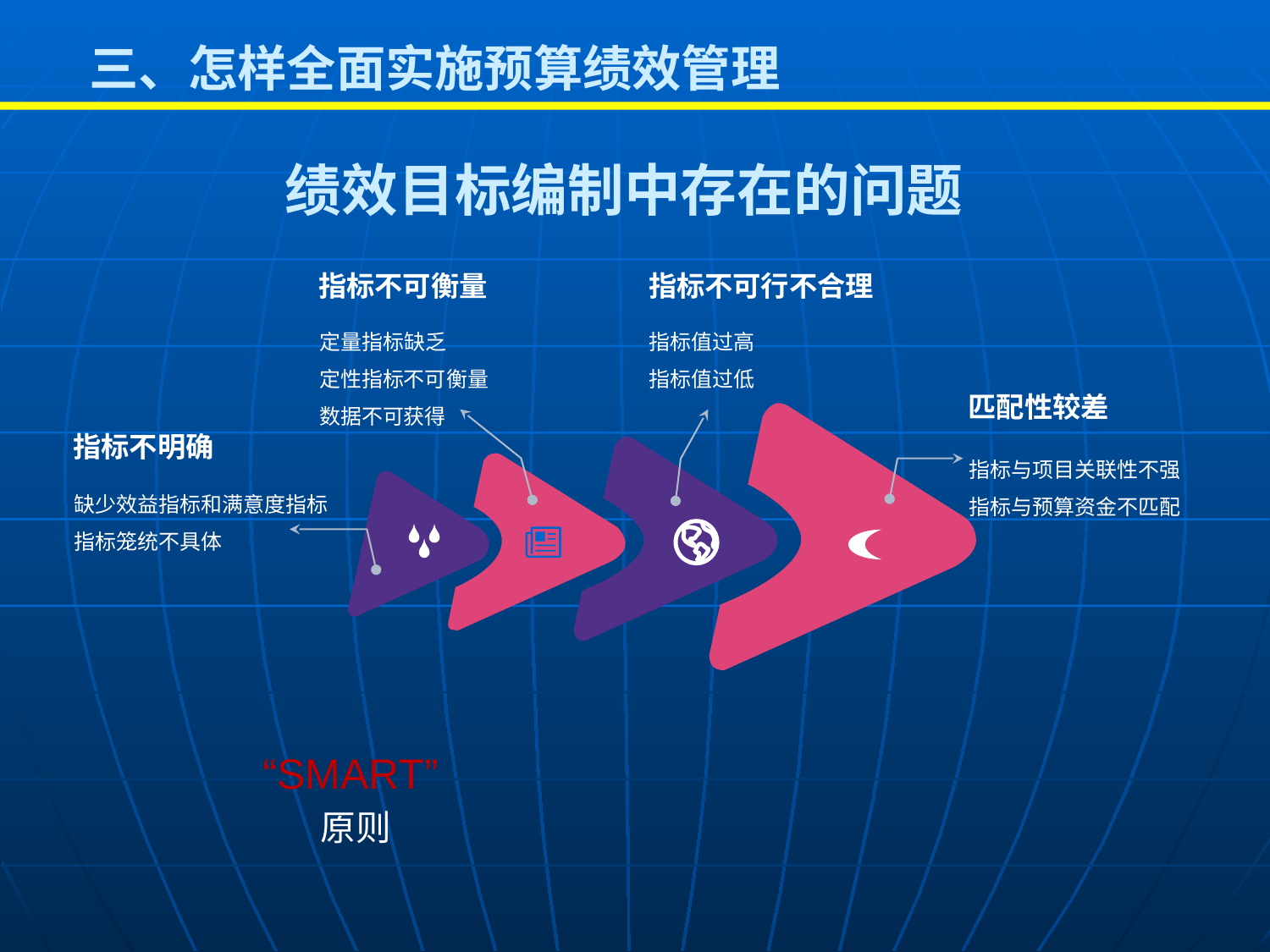

# 三、怎样全面实施预算绩效管理

绩效目标编制中存在的问题
指标不可衡量
指标不可行不合理
定量指标缺乏
定性指标不可衡量
数据不可获得
指标值过高
指标值过低
匹配性较差
指标与项目关联性不强
指标与预算资金不匹配

指标不明确
缺少效益指标和满意度指标
指标笼统不具体

“SMART”原则